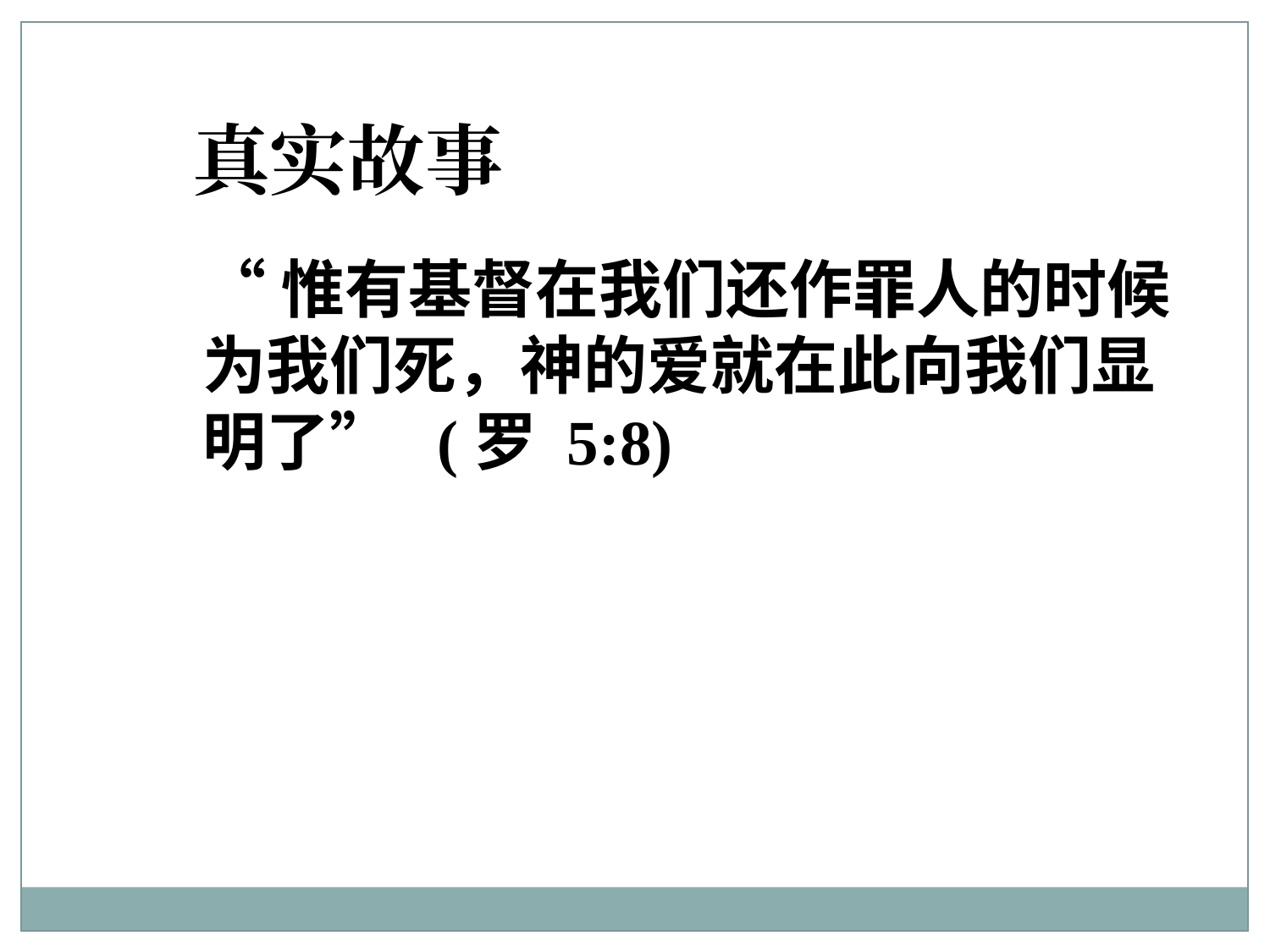

真实故事
“惟有基督在我们还作罪人的时候为我们死，神的爱就在此向我们显明了”  (罗 5:8)